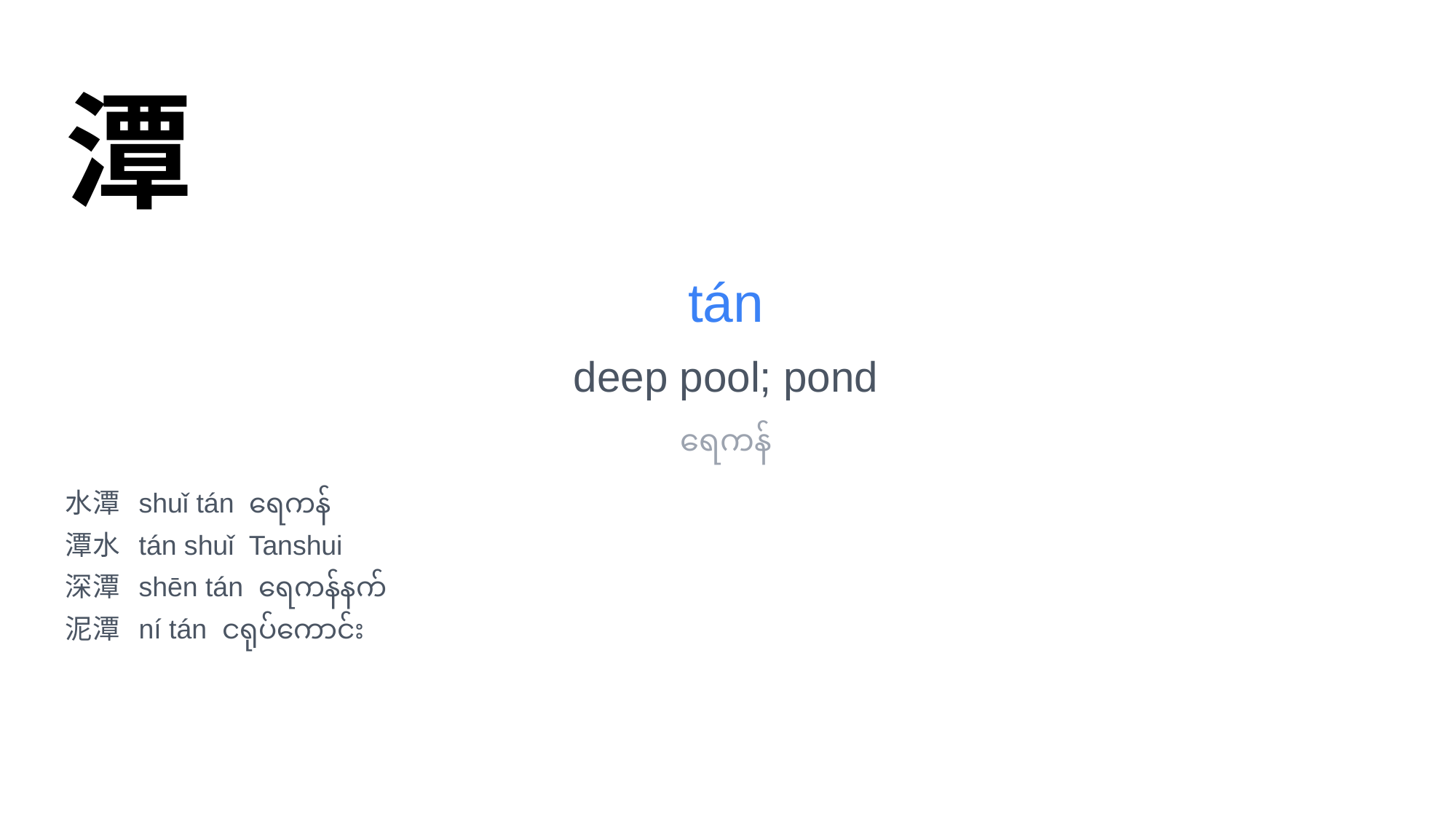

潭
tán
deep pool; pond
ရေကန်
水潭  shuǐ tán  ရေကန်
潭水  tán shuǐ  Tanshui
深潭  shēn tán  ရေကန်နက်
泥潭  ní tán  ငရုပ်ကောင်း